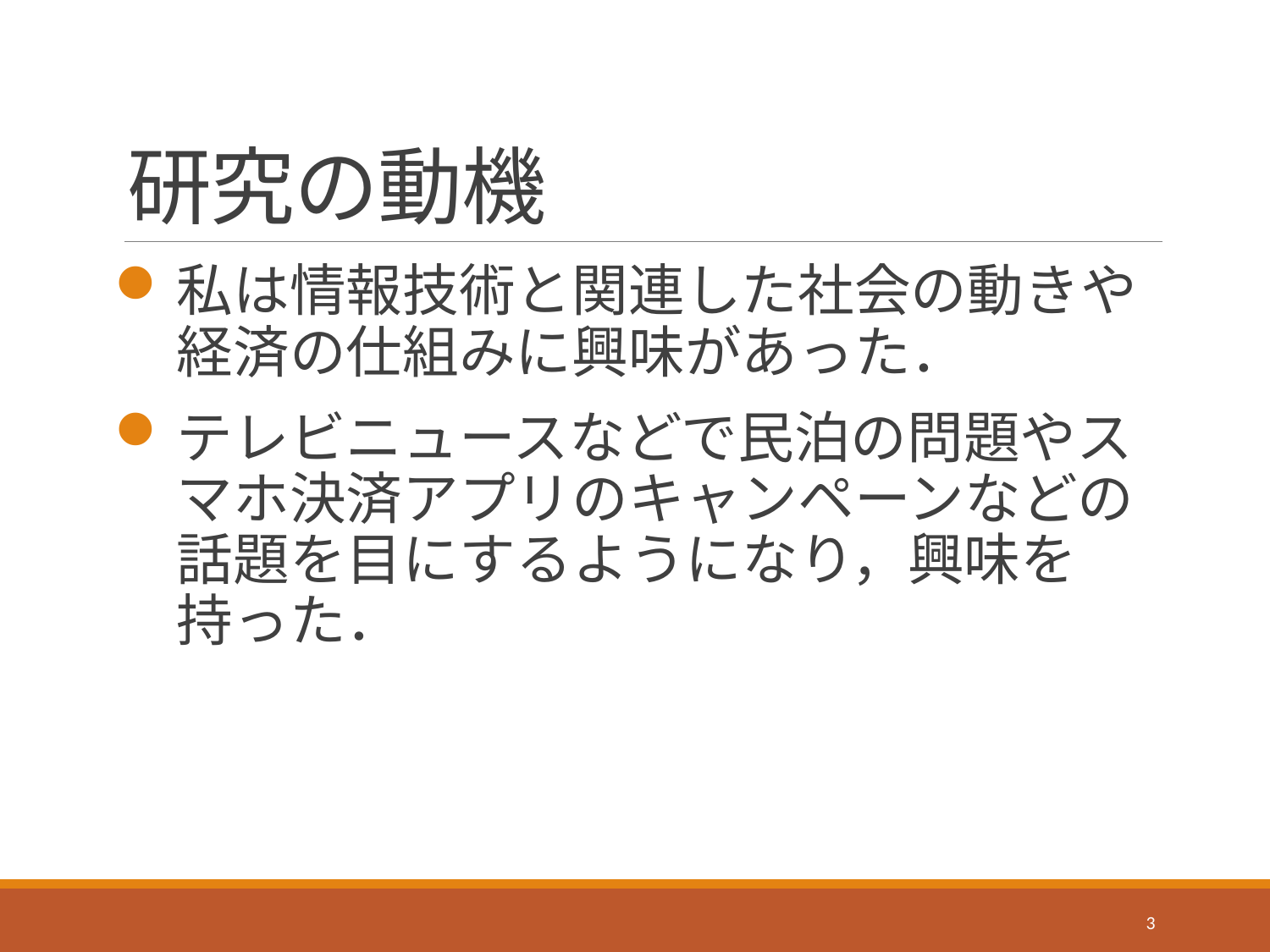

# 研究の動機
私は情報技術と関連した社会の動きや経済の仕組みに興味があった．
テレビニュースなどで民泊の問題やスマホ決済アプリのキャンペーンなどの話題を目にするようになり，興味を持った．
3